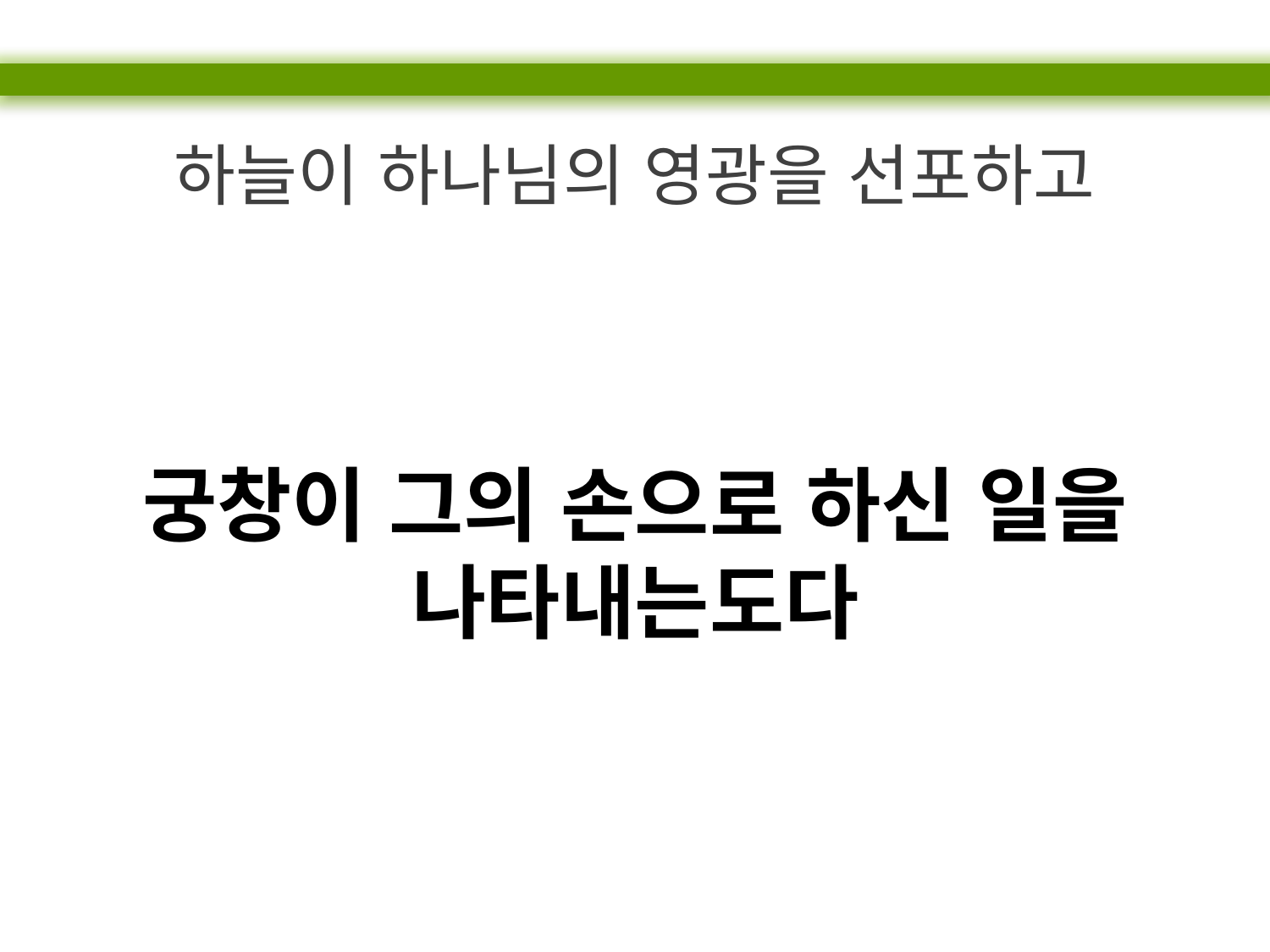

하늘이 하나님의 영광을 선포하고
궁창이 그의 손으로 하신 일을
나타내는도다